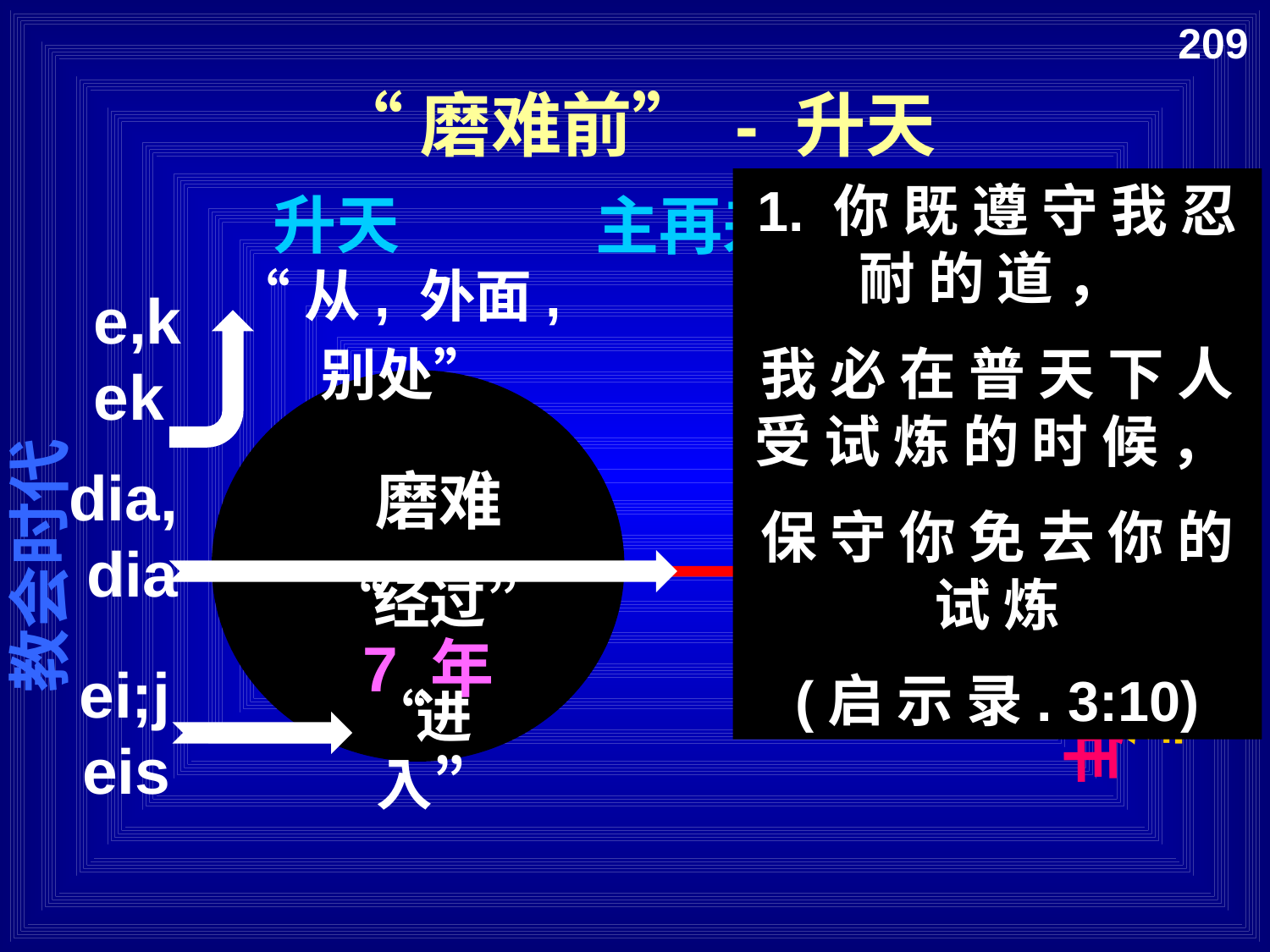

209
“磨难前” - 升天
1. 你 既 遵 守 我 忍 耐 的 道 ，
我 必 在 普 天 下 人 受 试 炼 的 时 候 ，
保 守 你 免 去 你 的 试 炼
(启 示 录. 3:10)
升天
主再来
“从, 外面,
别处”
e,k ek

dia, dia
磨难
千禧年

教会时代
永远的国度

“经过”

7 年
1000 年
ei;j eis
“进入”
千禧年